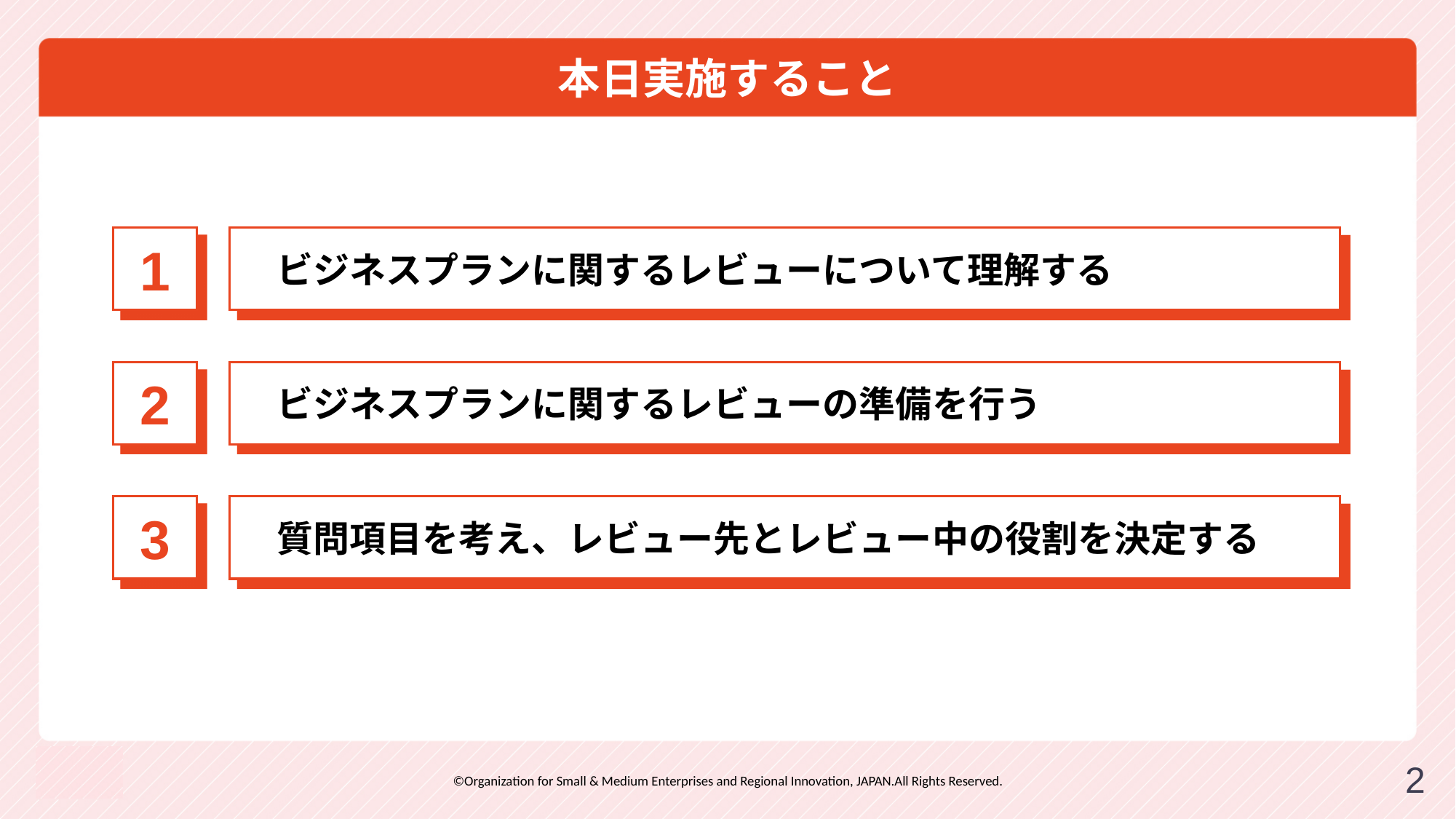

# 本日実施すること
1
　ビジネスプランに関するレビューについて理解する
2
　ビジネスプランに関するレビューの準備を行う
3
　質問項目を考え、レビュー先とレビュー中の役割を決定する